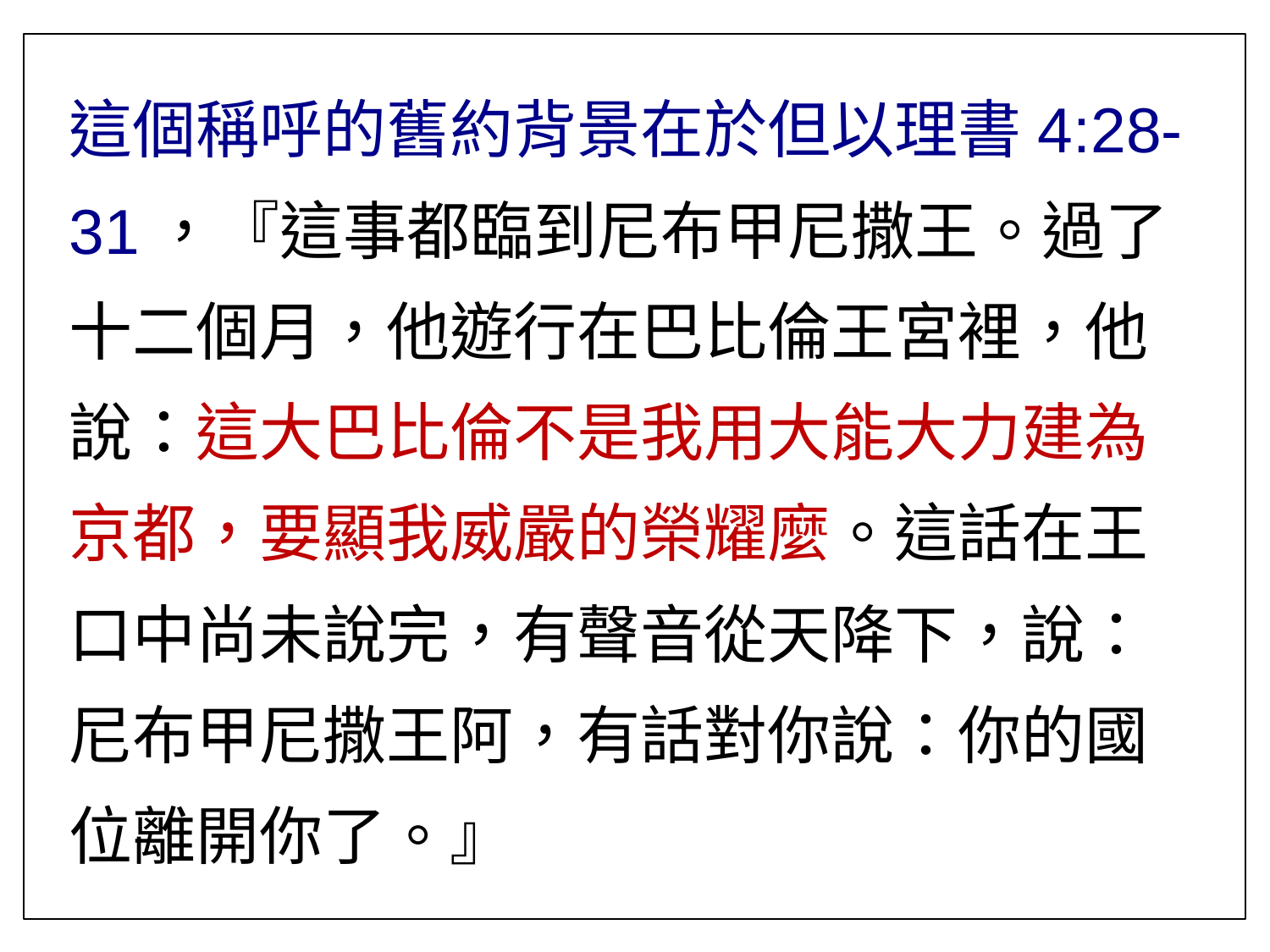

這個稱呼的舊約背景在於但以理書4:28-31，『這事都臨到尼布甲尼撒王。過了十二個月，他遊行在巴比倫王宮裡，他說：這大巴比倫不是我用大能大力建為京都，要顯我威嚴的榮耀麼。這話在王口中尚未說完，有聲音從天降下，說：尼布甲尼撒王阿，有話對你說：你的國位離開你了。』